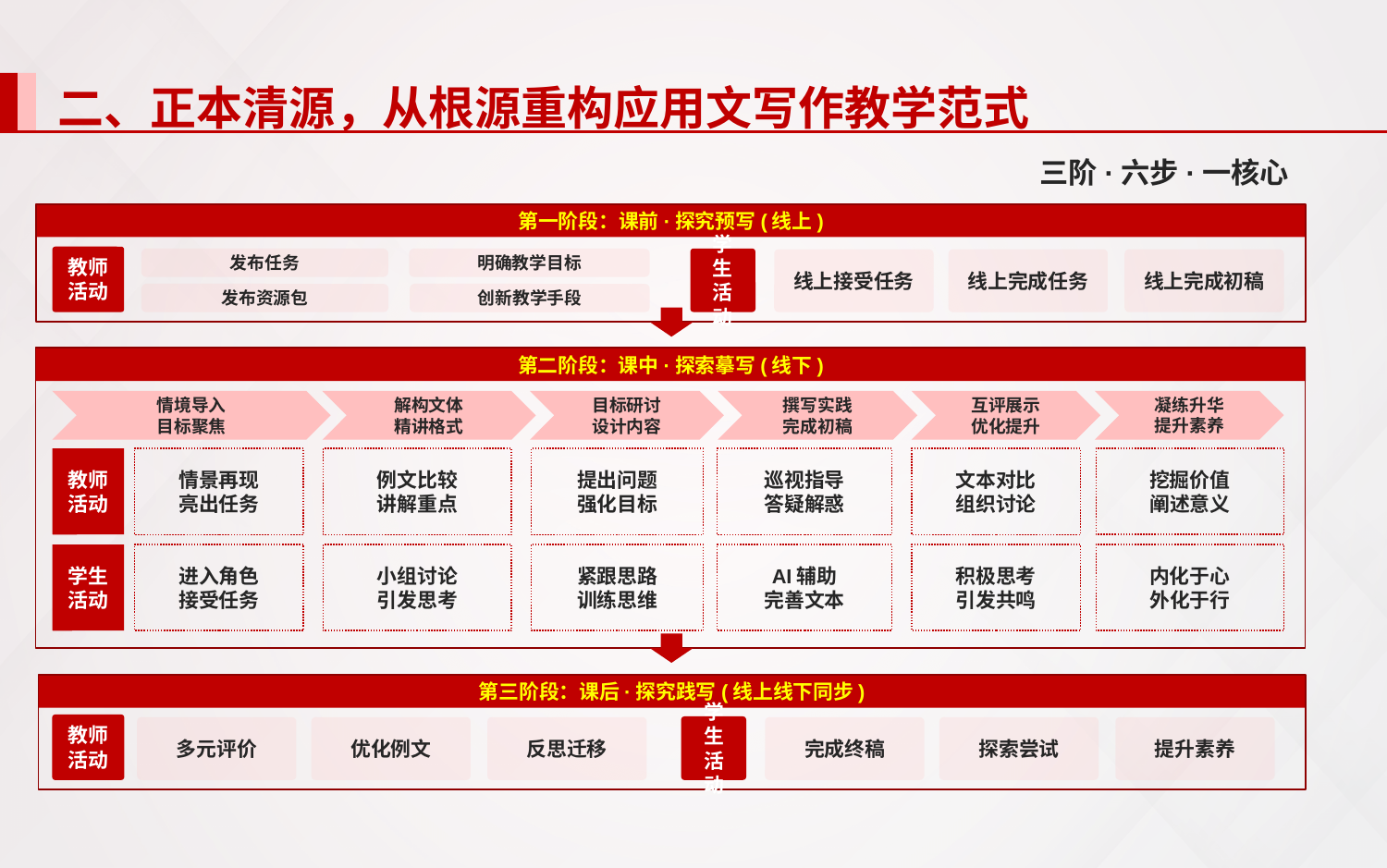

二、正本清源，从根源重构应用文写作教学范式

三阶·六步·一核心
第一阶段：课前·探究预写(线上)

教师活动
学生活动
发布任务
明确教学目标
线上接受任务
线上完成任务
线上完成初稿
发布资源包
创新教学手段

第二阶段：课中·探索摹写(线下)
凝练升华
提升素养
情境导入
目标聚焦
解构文体
精讲格式
目标研讨
设计内容
撰写实践
完成初稿
互评展示
优化提升
教师活动
挖掘价值
阐述意义
情景再现
亮出任务
例文比较
讲解重点
提出问题
强化目标
巡视指导
答疑解惑
文本对比
组织讨论
学生活动
内化于心
外化于行
进入角色
接受任务
小组讨论
引发思考
紧跟思路
训练思维
AI辅助
完善文本
积极思考
引发共鸣

第三阶段：课后·探究践写(线上线下同步)

教师活动
学生活动
多元评价
优化例文
反思迁移
完成终稿
探索尝试
提升素养